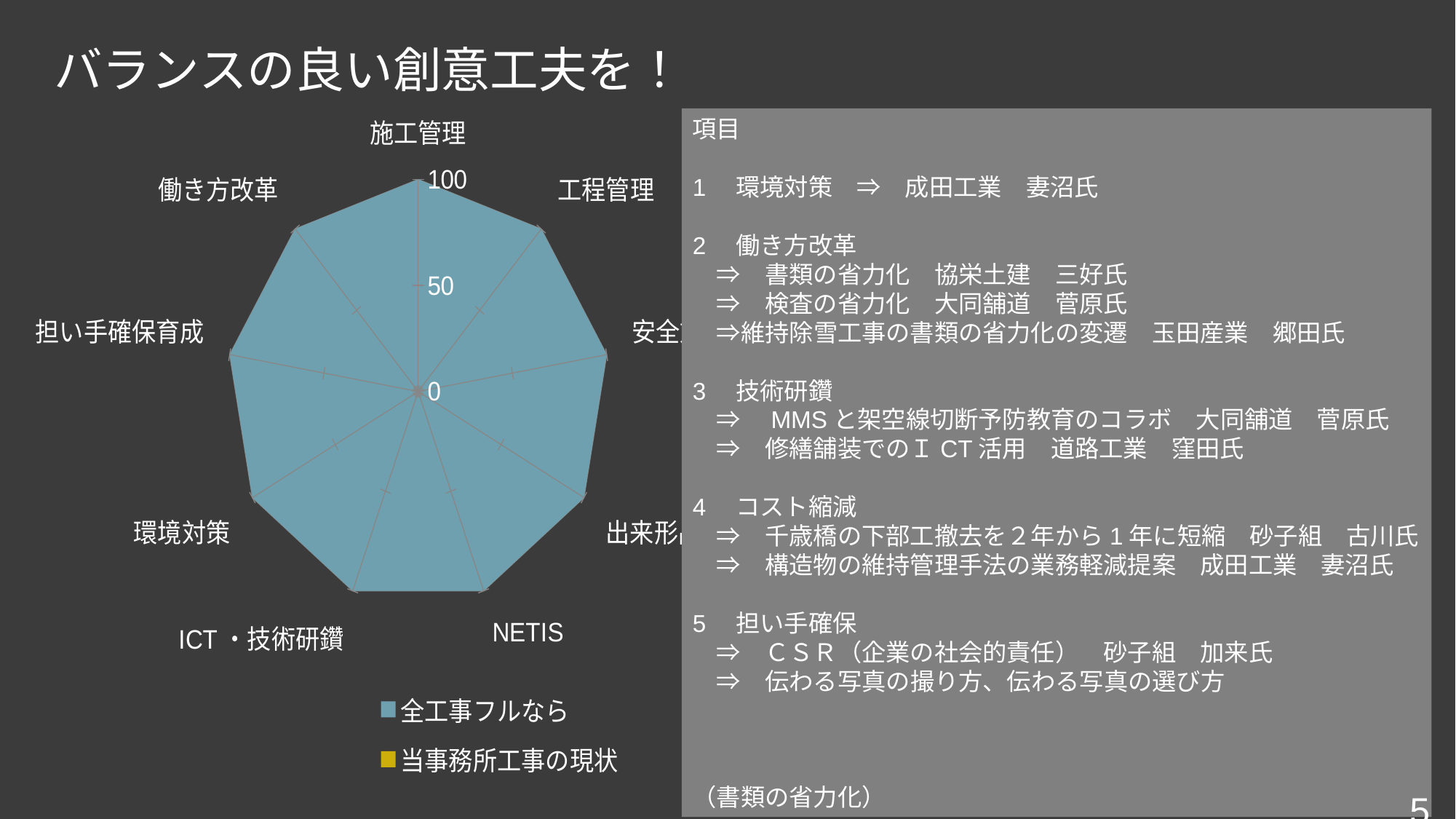

# バランスの良い創意工夫を！
項目

1　環境対策　⇒　成田工業　妻沼氏

2　働き方改革
　⇒　書類の省力化　協栄土建　三好氏
　⇒　検査の省力化　大同舗道　菅原氏
　⇒維持除雪工事の書類の省力化の変遷　玉田産業　郷田氏

3　技術研鑽
　⇒　MMSと架空線切断予防教育のコラボ　大同舗道　菅原氏
　⇒　修繕舗装でのＩCT活用　道路工業　窪田氏

4　コスト縮減
　⇒　千歳橋の下部工撤去を２年から1年に短縮　砂子組　古川氏
　⇒　構造物の維持管理手法の業務軽減提案　成田工業　妻沼氏

5　担い手確保
　⇒　ＣＳＲ（企業の社会的責任）　砂子組　加来氏
　⇒　伝わる写真の撮り方、伝わる写真の選び方

（書類の省力化）

### Chart

| Category | 全工事フルなら | 当事務所工事の現状 |
|---|---|---|
| 施工管理 | 100.0 | 80.0 |
| 工程管理 | 100.0 | 30.0 |
| 安全対策 | 100.0 | 80.0 |
| 出来形品質 | 100.0 | 80.0 |
| NETIS | 100.0 | 100.0 |
| ICT・技術研鑽 | 100.0 | 20.0 |
| 環境対策 | 100.0 | 20.0 |
| 担い手確保育成 | 100.0 | 20.0 |
| 働き方改革 | 100.0 | 20.0 |
5
5